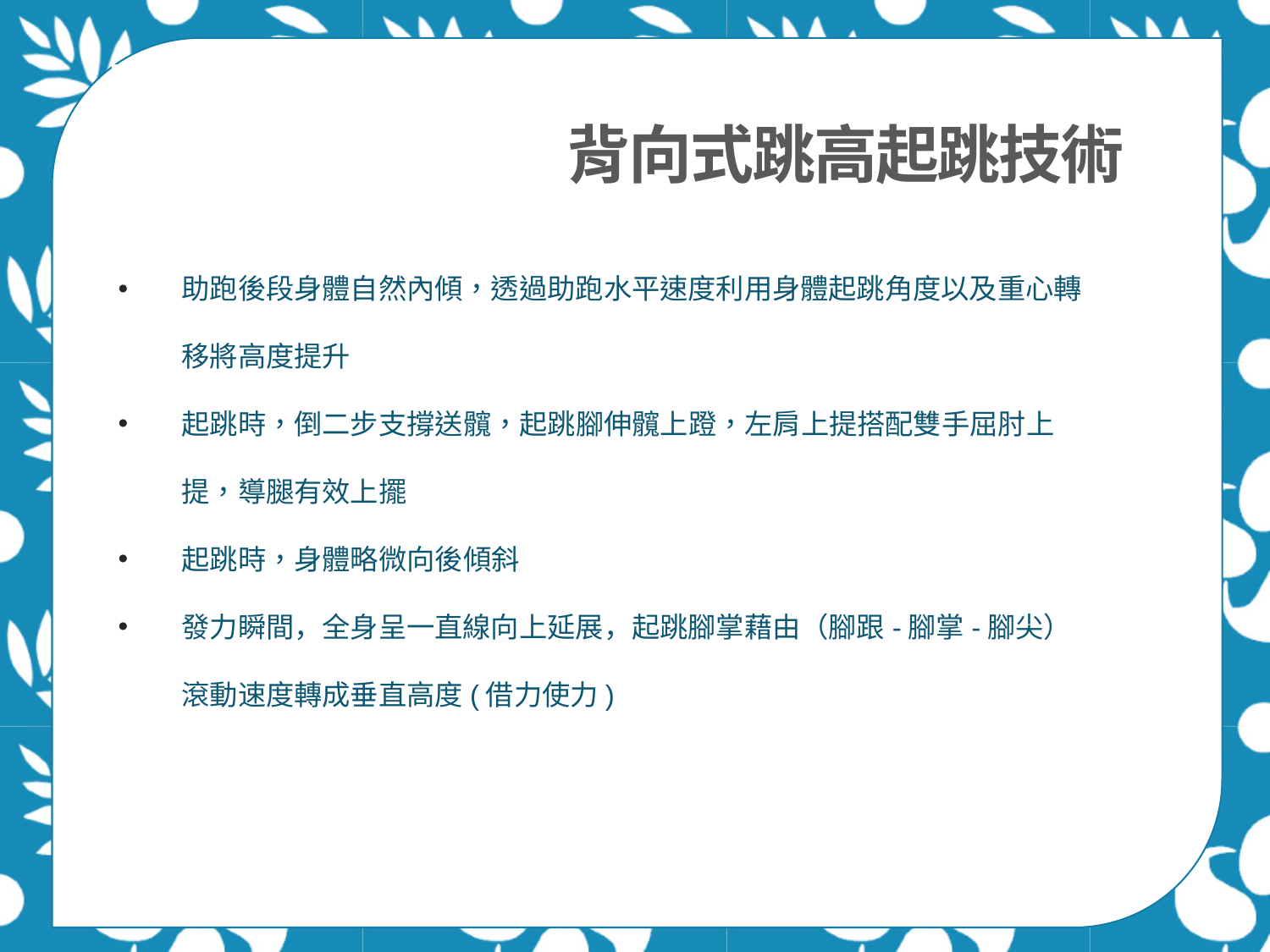

背向式跳高起跳技術
助跑後段身體自然內傾，透過助跑水平速度利用身體起跳角度以及重心轉移將高度提升
起跳時，倒二步支撐送髖，起跳腳伸髖上蹬，左肩上提搭配雙手屈肘上提，導腿有效上擺
起跳時，身體略微向後傾斜
發力瞬間，全身呈一直線向上延展，起跳腳掌藉由（腳跟-腳掌-腳尖）滾動速度轉成垂直高度(借力使力)